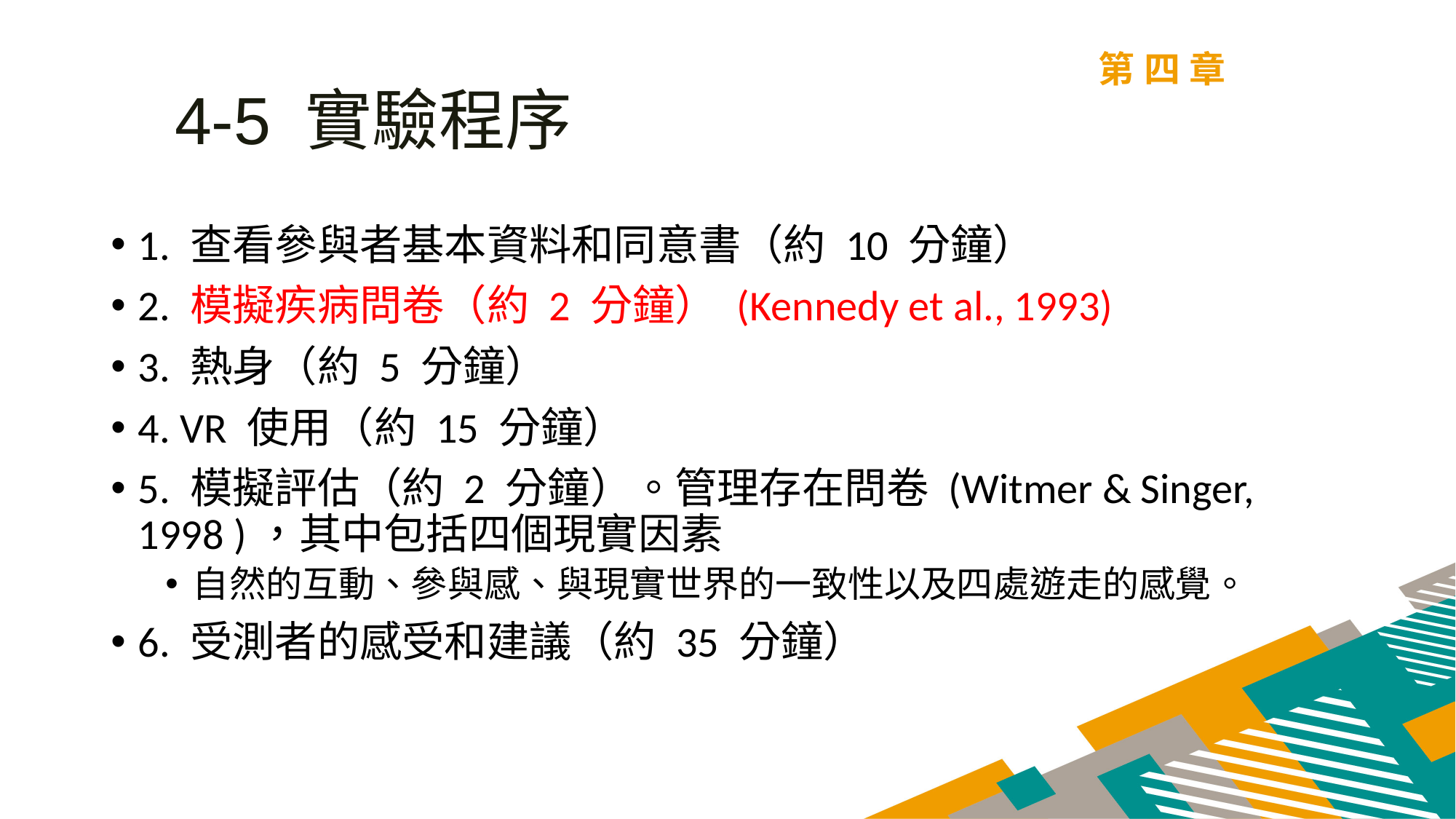

第四章
4-5 實驗程序
1. 查看參與者基本資料和同意書（約 10 分鐘）
2. 模擬疾病問卷（約 2 分鐘） (Kennedy et al., 1993)
3. 熱身（約 5 分鐘）
4. VR 使用（約 15 分鐘）
5. 模擬評估（約 2 分鐘）。管理存在問卷 (Witmer & Singer, 1998 )，其中包括四個現實因素
自然的互動、參與感、與現實世界的一致性以及四處遊走的感覺。
6. 受測者的感受和建議（約 35 分鐘）